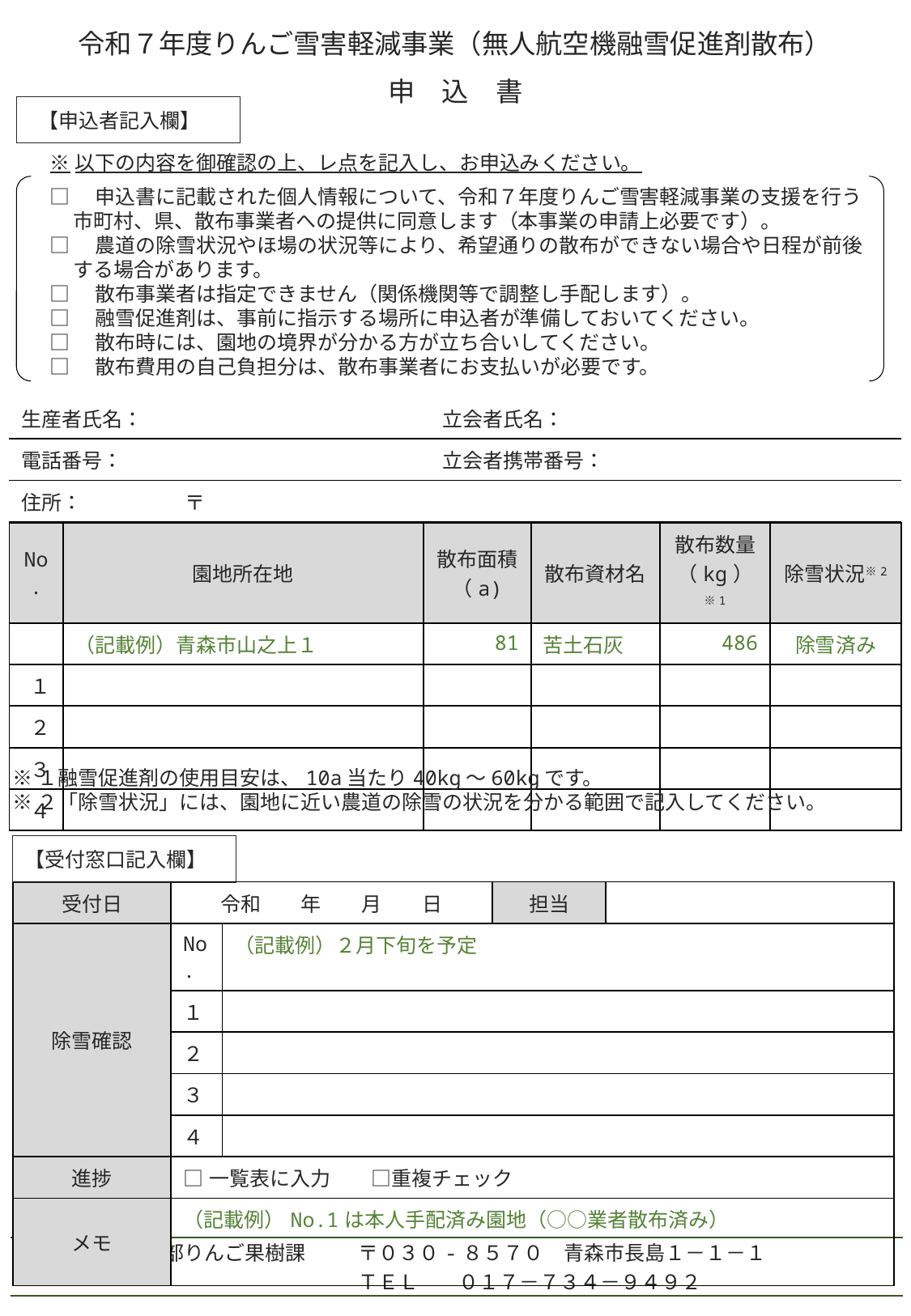

令和７年度りんご雪害軽減事業（無人航空機融雪促進剤散布）
申　込　書
【申込者記入欄】
※以下の内容を御確認の上、レ点を記入し、お申込みください。

□　申込書に記載された個人情報について、令和７年度りんご雪害軽減事業の支援を行う市町村、県、散布事業者への提供に同意します（本事業の申請上必要です）。
□　農道の除雪状況やほ場の状況等により、希望通りの散布ができない場合や日程が前後する場合があります。
□　散布事業者は指定できません（関係機関等で調整し手配します）。
□　融雪促進剤は、事前に指示する場所に申込者が準備しておいてください。
□　散布時には、園地の境界が分かる方が立ち合いしてください。
□　散布費用の自己負担分は、散布事業者にお支払いが必要です。

| 生産者氏名： |  | 立会者氏名： |  |
| --- | --- | --- | --- |
| 電話番号： |  | 立会者携帯番号： |  |
| 住所： | 〒 |  |  |
| No. | 園地所在地 | 散布面積 （a) | 散布資材名 | 散布数量 （kg）※1 | 除雪状況※2 |
| --- | --- | --- | --- | --- | --- |
|  | （記載例）青森市山之上１ | 81 | 苦土石灰 | 486 | 除雪済み |
| １ |  |  |  |  |  |
| ２ |  |  |  |  |  |
| ３ |  |  |  |  |  |
| ４ |  |  |  |  |  |
※１融雪促進剤の使用目安は、10a当たり40kg～60kgです。
※２「除雪状況」には、園地に近い農道の除雪の状況を分かる範囲で記入してください。
【受付窓口記入欄】
| 受付日 | 令和　　年　　月　　日 |  | 担当 |  |
| --- | --- | --- | --- | --- |
| 除雪確認 | No. | （記載例）２月下旬を予定 |  |  |
|  | １ |  |  |  |
|  | ２ |  |  |  |
|  | ３ |  |  |  |
|  | ４ |  |  |  |
| 進捗 | □一覧表に入力　　□重複チェック |  |  |  |
| メモ | （記載例）No.1は本人手配済み園地（○○業者散布済み） |  |  |  |
| 青森県農林水産部りんご果樹課 | 〒０３０-８５７０　青森市長島１－１－１ | 〒０３０-８５７０ 青森市長島１－１－１ |
| --- | --- | --- |
|  | ＴＥＬ | ０１７－７３４－９４９２ |